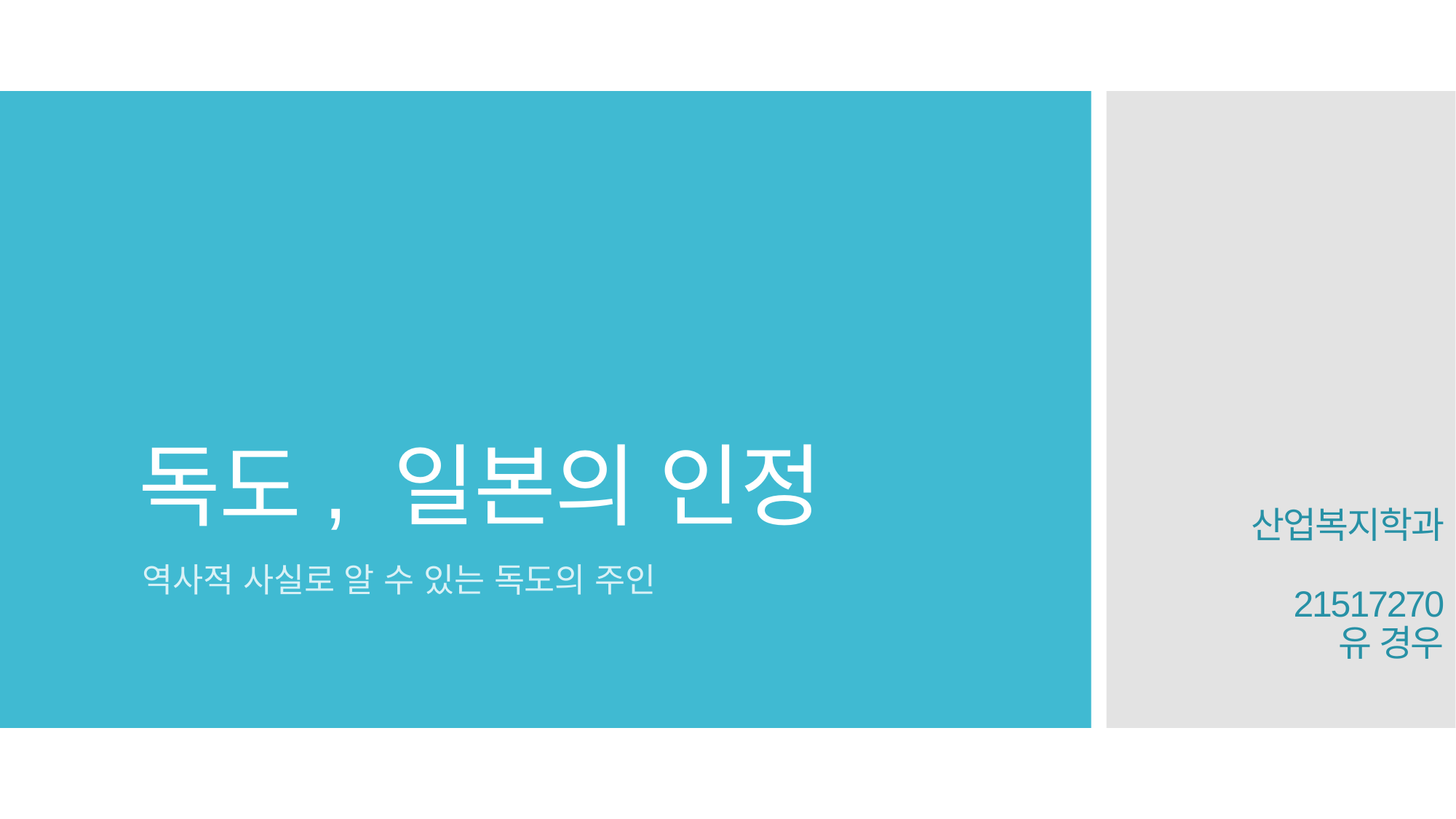

# 독도, 일본의 인정
산업복지학과

21517270
유 경우
역사적 사실로 알 수 있는 독도의 주인